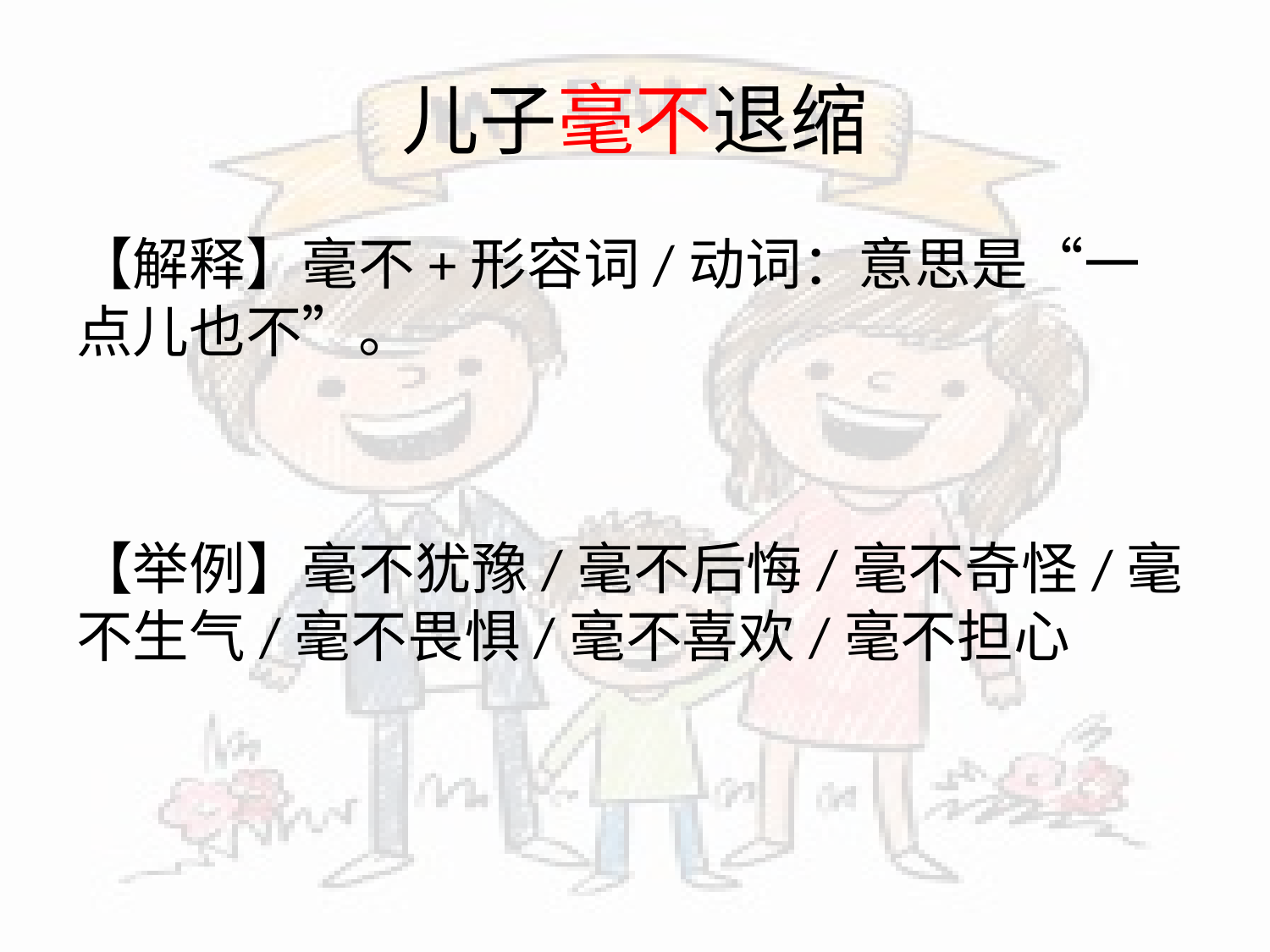

# 儿子毫不退缩
【解释】毫不+形容词/动词：意思是“一点儿也不”。

【举例】毫不犹豫/毫不后悔/毫不奇怪/毫不生气/毫不畏惧/毫不喜欢/毫不担心